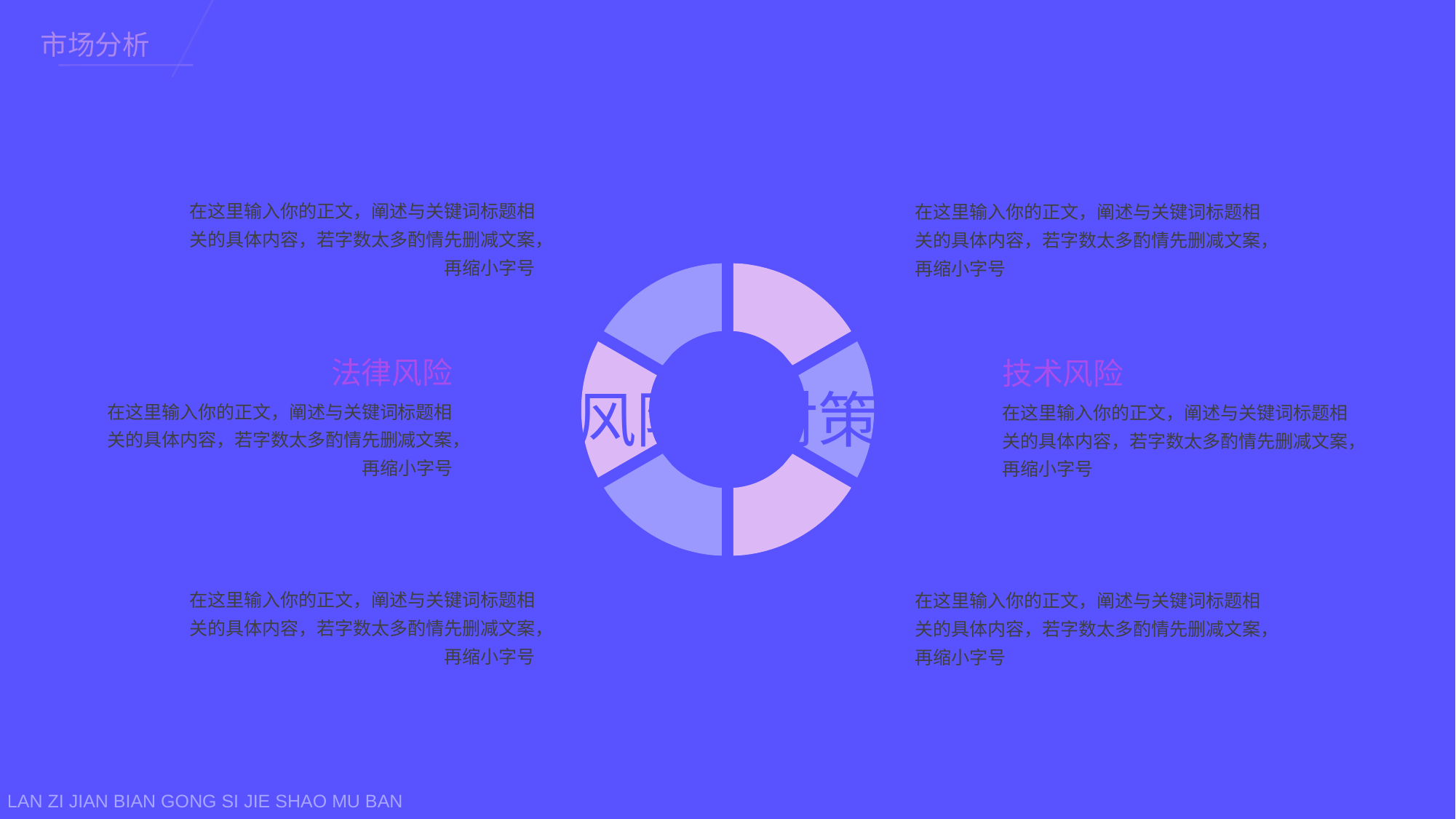

市场分析
政策风险
资本风险
在这里输入你的正文，阐述与关键词标题相关的具体内容，若字数太多酌情先删减文案，再缩小字号
在这里输入你的正文，阐述与关键词标题相关的具体内容，若字数太多酌情先删减文案，再缩小字号

法律风险
技术风险
风险与对策
在这里输入你的正文，阐述与关键词标题相关的具体内容，若字数太多酌情先删减文案，再缩小字号
在这里输入你的正文，阐述与关键词标题相关的具体内容，若字数太多酌情先删减文案，再缩小字号

市场风险
决策风险
在这里输入你的正文，阐述与关键词标题相关的具体内容，若字数太多酌情先删减文案，再缩小字号
在这里输入你的正文，阐述与关键词标题相关的具体内容，若字数太多酌情先删减文案，再缩小字号